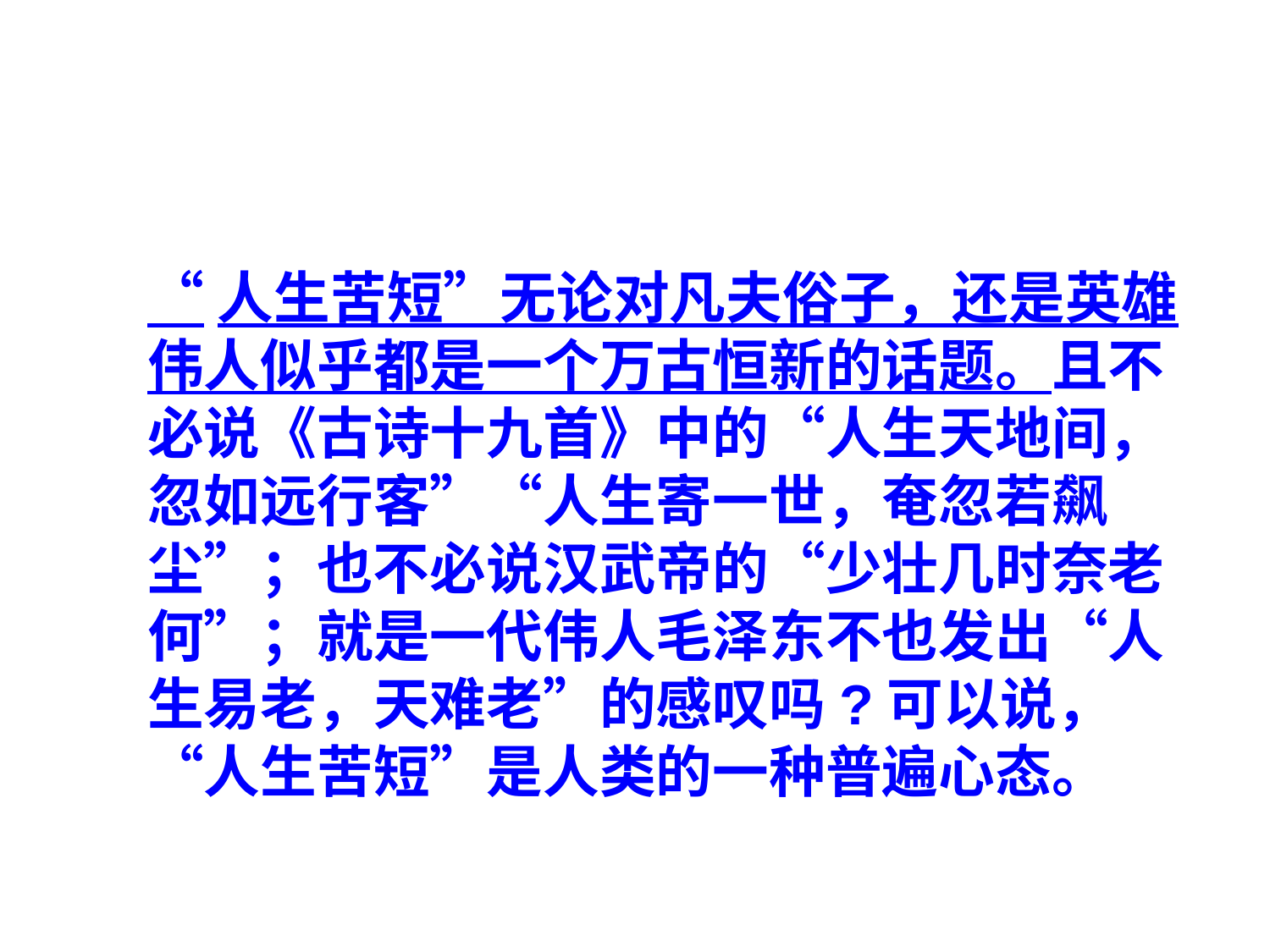

“人生苦短”无论对凡夫俗子，还是英雄伟人似乎都是一个万古恒新的话题。且不必说《古诗十九首》中的“人生天地间，忽如远行客”“人生寄一世，奄忽若飙尘”；也不必说汉武帝的“少壮几时奈老何”；就是一代伟人毛泽东不也发出“人生易老，天难老”的感叹吗?可以说，“人生苦短”是人类的一种普遍心态。